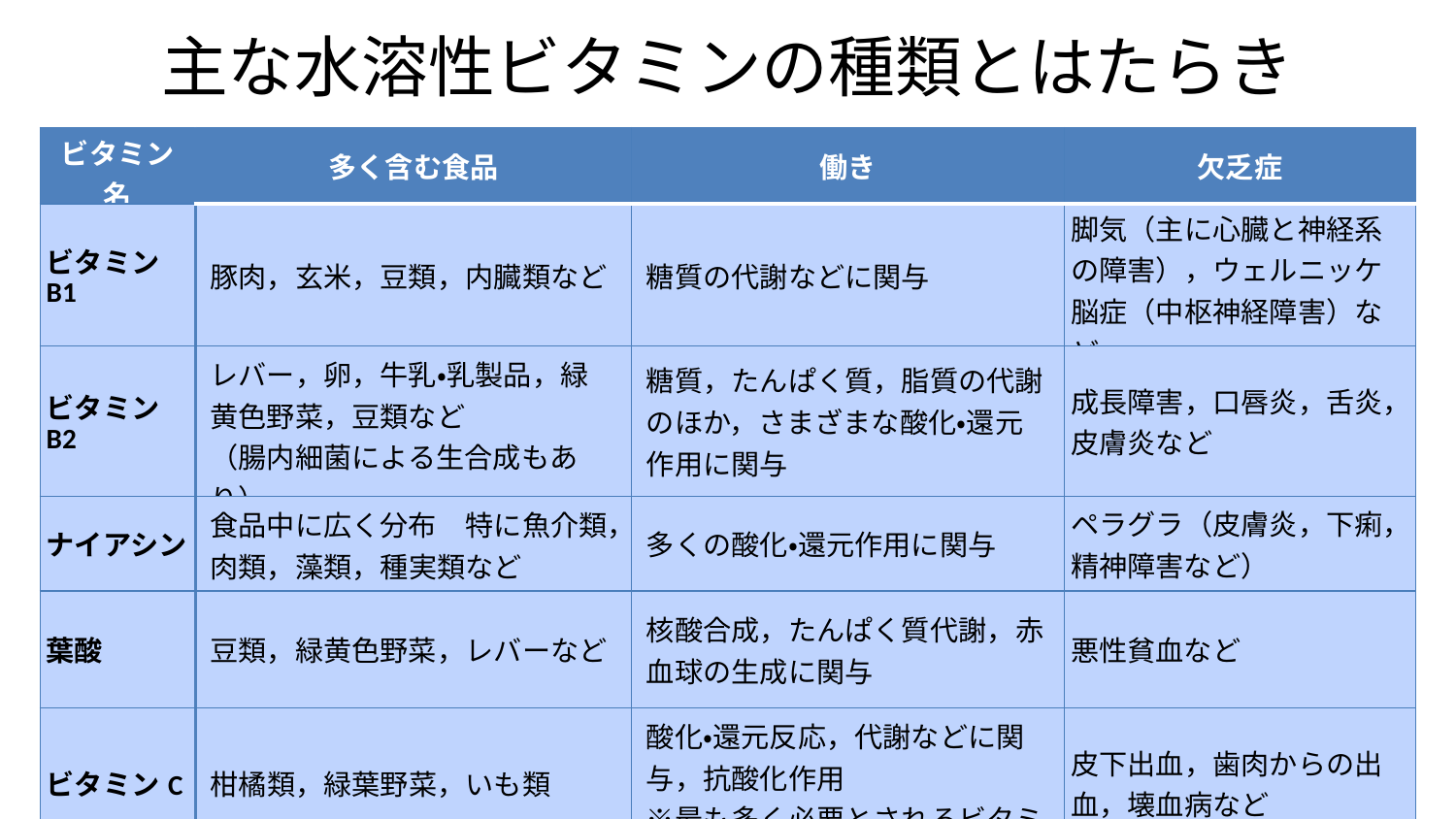

# 主な水溶性ビタミンの種類とはたらき
| ビタミン名 | 多く含む食品 | 働き | 欠乏症 |
| --- | --- | --- | --- |
| ビタミンB1 | 豚肉，玄米，豆類，内臓類など | 糖質の代謝などに関与 | 脚気（主に心臓と神経系の障害），ウェルニッケ脳症（中枢神経障害）など |
| ビタミンB2 | レバー，卵，牛乳・乳製品，緑黄色野菜，豆類など （腸内細菌による生合成もあり） | 糖質，たんぱく質，脂質の代謝のほか，さまざまな酸化・還元作用に関与 | 成長障害，口唇炎，舌炎，皮膚炎など |
| ナイアシン | 食品中に広く分布　特に魚介類，肉類，藻類，種実類など | 多くの酸化・還元作用に関与 | ペラグラ（皮膚炎，下痢，精神障害など） |
| 葉酸 | 豆類，緑黄色野菜，レバーなど | 核酸合成，たんぱく質代謝，赤血球の生成に関与 | 悪性貧血など |
| ビタミンC | 柑橘類，緑葉野菜，いも類 | 酸化・還元反応，代謝などに関与，抗酸化作用 ※最も多く必要とされるビタミン | 皮下出血，歯肉からの出血，壊血病など |
出典：国立循環器病研究センター　循環器病情報サービス　http://www.ncvc.go.jp/cvdinfo/treatment/diet01.html#-1-1